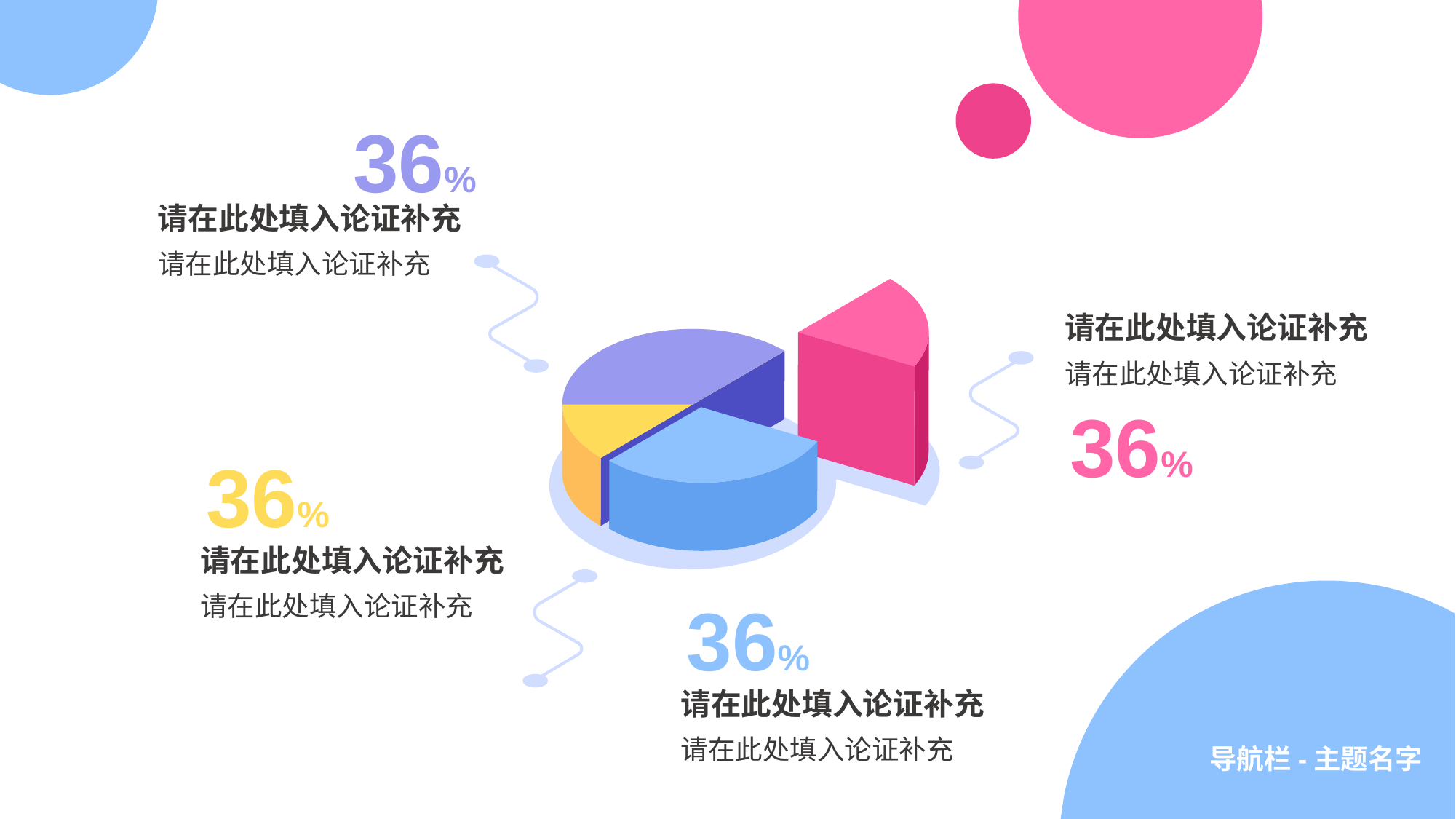

36%
请在此处填入论证补充
请在此处填入论证补充

请在此处填入论证补充

请在此处填入论证补充
36%

36%
请在此处填入论证补充

请在此处填入论证补充
36%
请在此处填入论证补充
请在此处填入论证补充
导航栏-主题名字